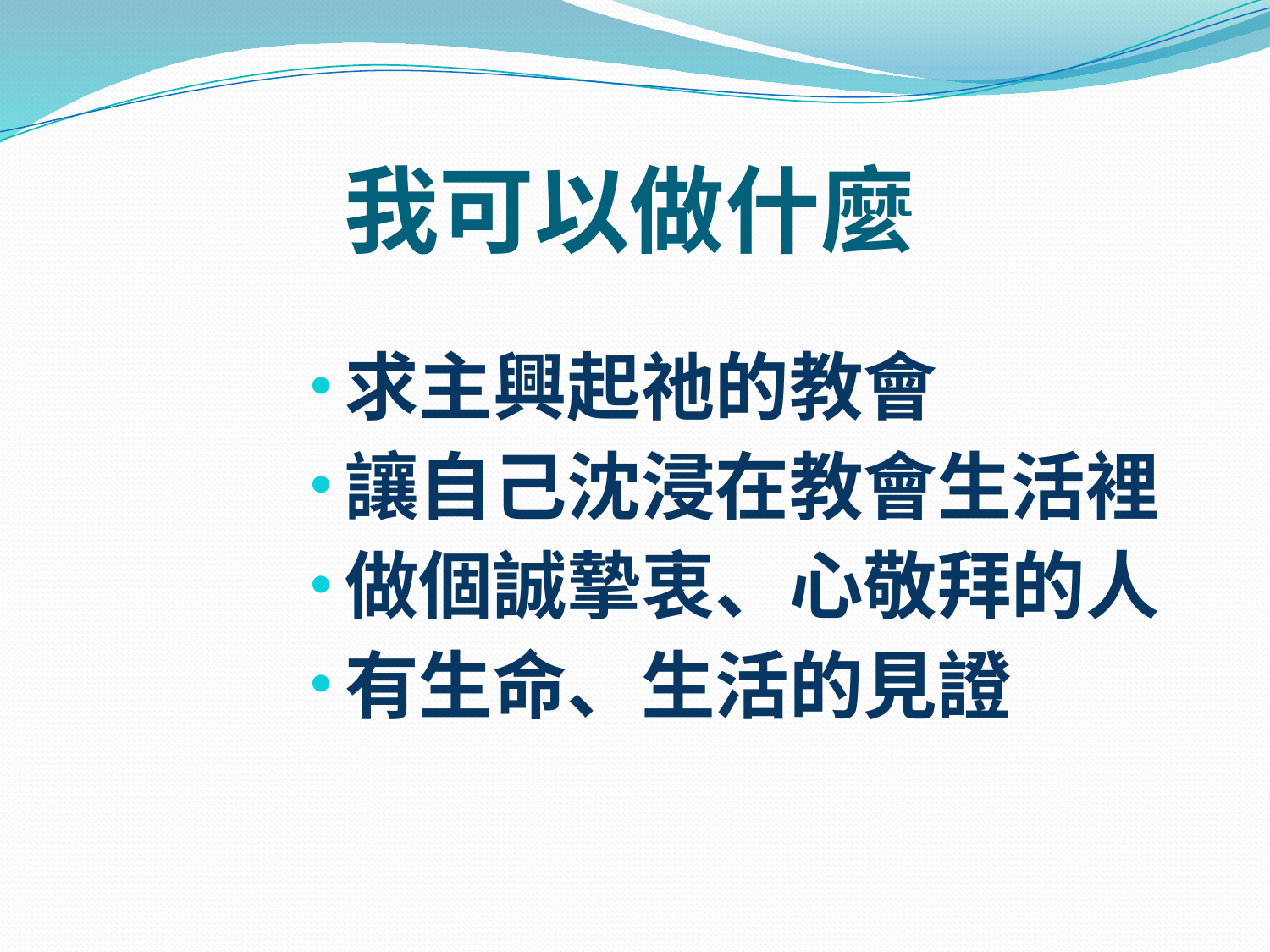

# 我可以做什麼
求主興起祂的教會
讓自己沈浸在教會生活裡
做個誠摯衷、心敬拜的人
有生命、生活的見證